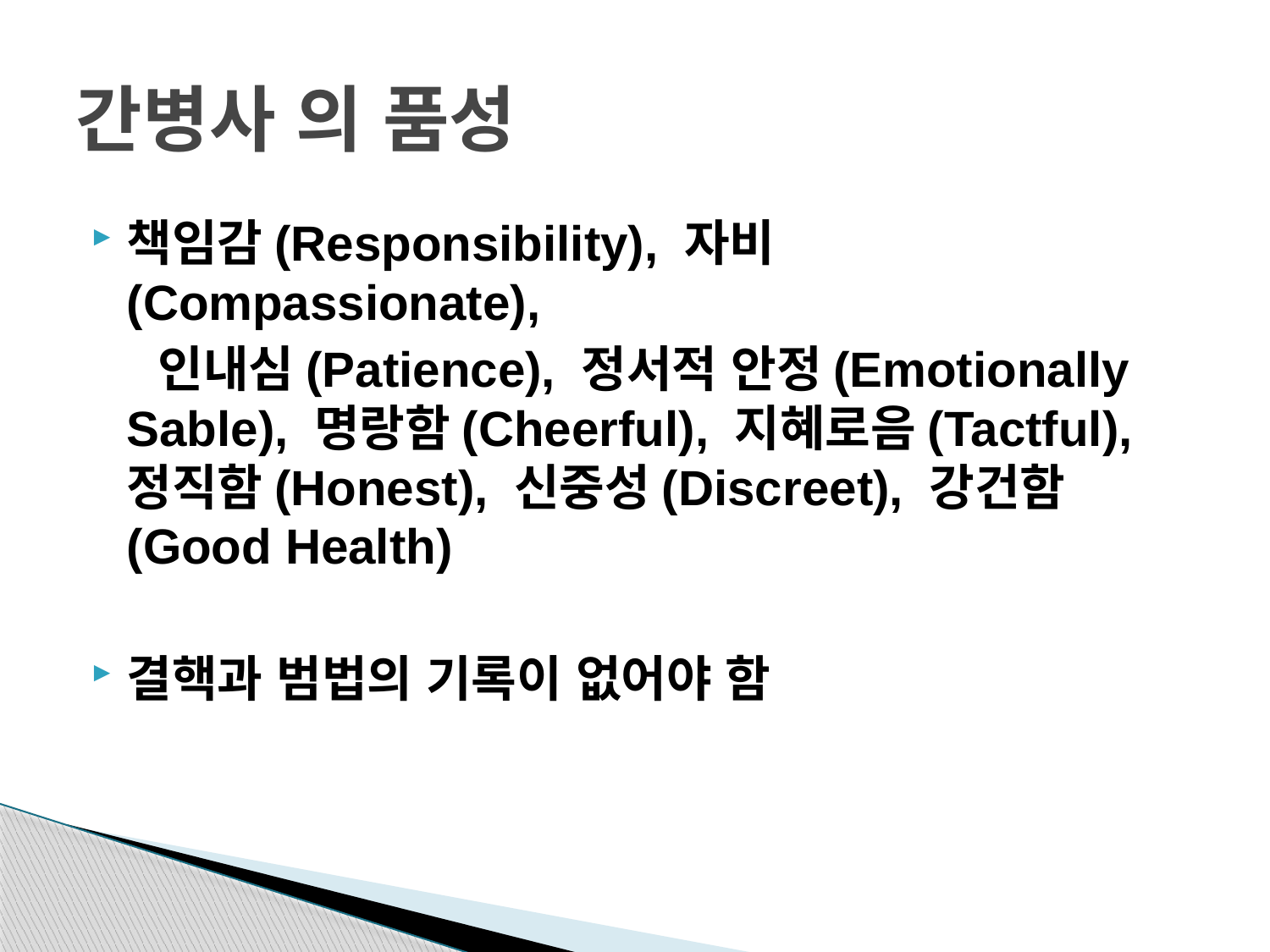

# 간병사 의 품성
책임감(Responsibility), 자비(Compassionate),
    인내심(Patience), 정서적 안정(Emotionally Sable), 명랑함(Cheerful), 지혜로음(Tactful), 정직함(Honest), 신중성(Discreet), 강건함(Good Health)

결핵과 범법의 기록이 없어야 함